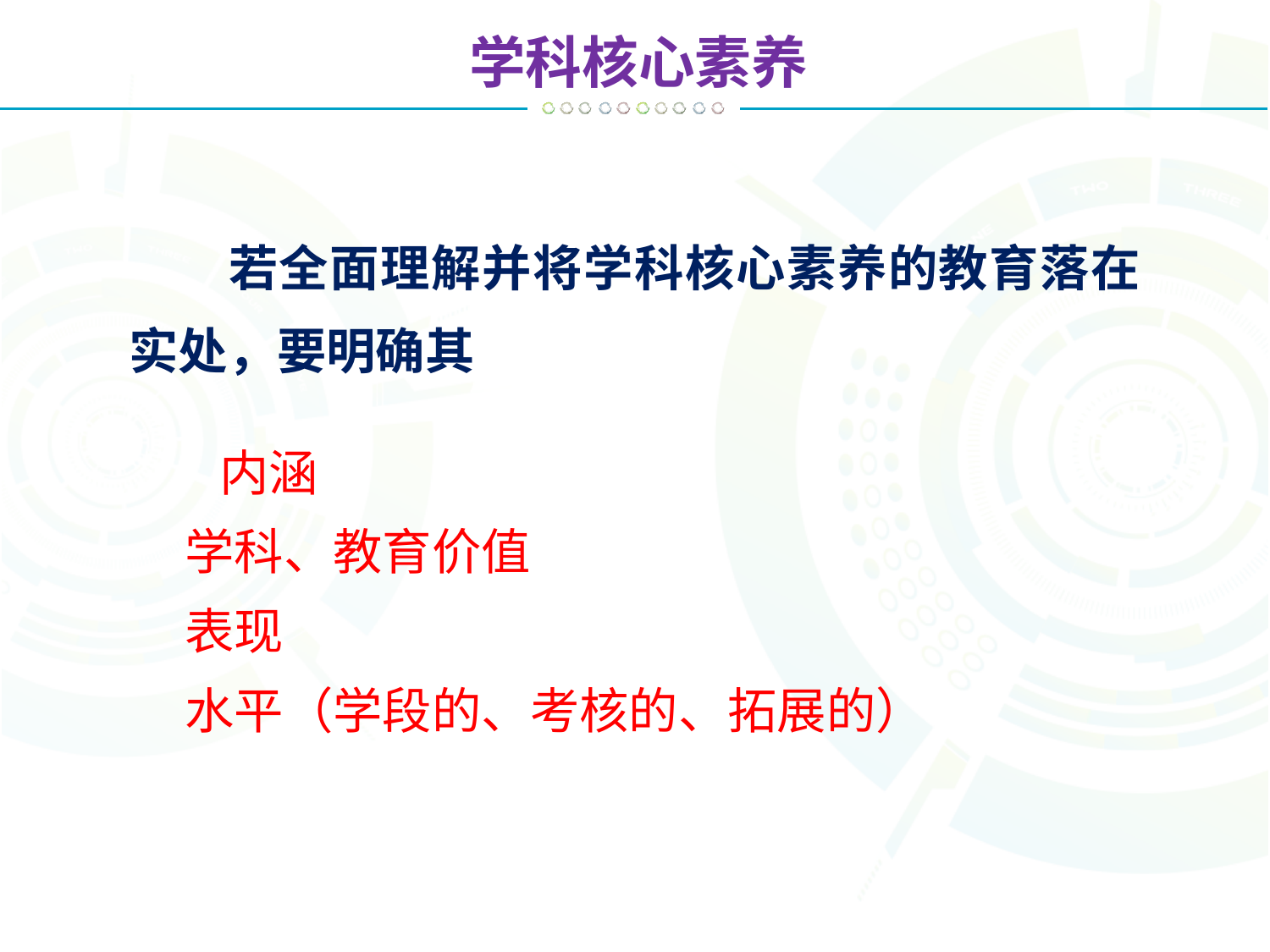

学科核心素养
        若全面理解并将学科核心素养的教育落在实处，要明确其
       内涵
    学科、教育价值
    表现
    水平（学段的、考核的、拓展的）